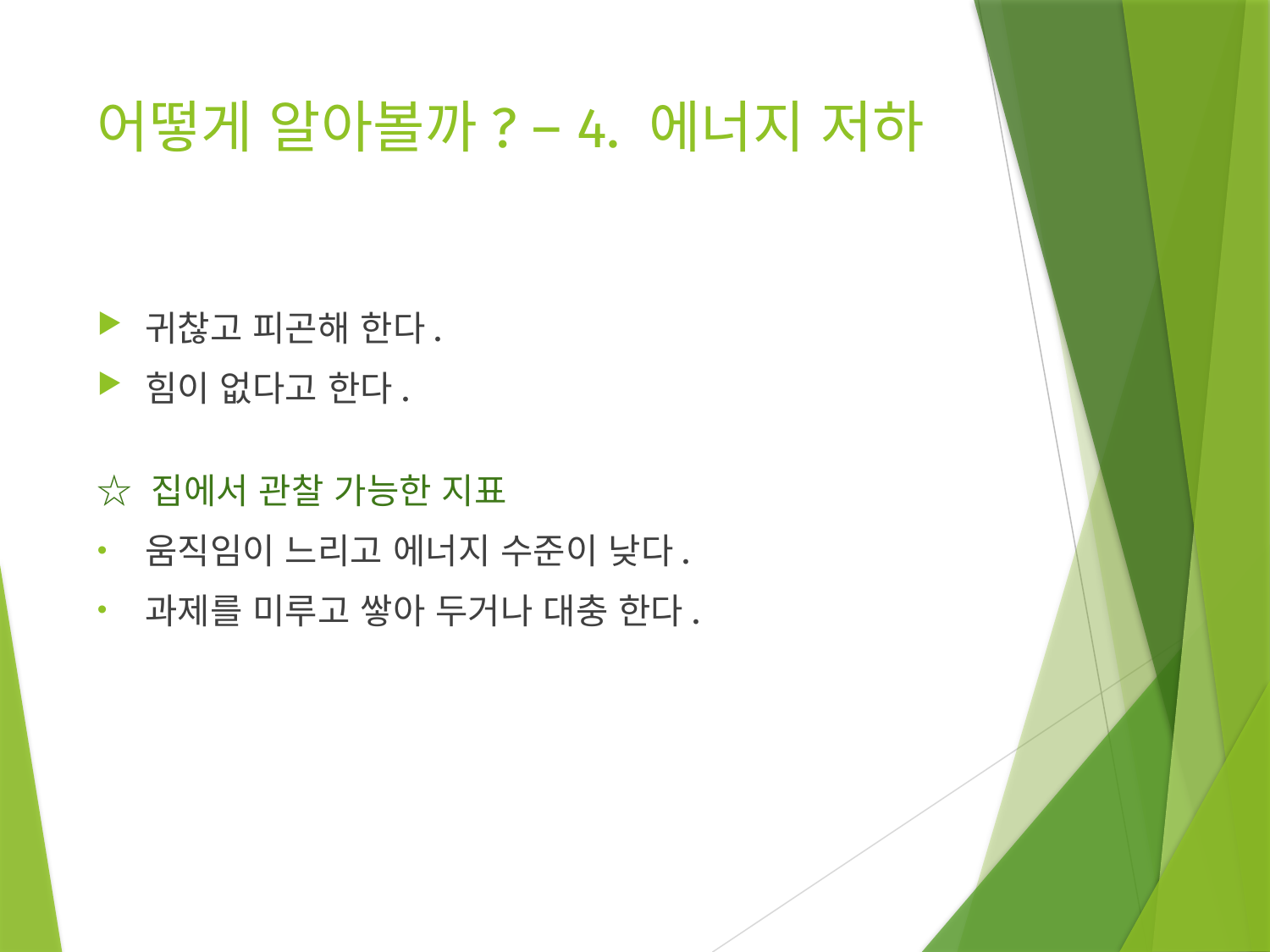

# 어떻게 알아볼까? – 4. 에너지 저하
귀찮고 피곤해 한다.
힘이 없다고 한다.
☆ 집에서 관찰 가능한 지표
움직임이 느리고 에너지 수준이 낮다.
과제를 미루고 쌓아 두거나 대충 한다.